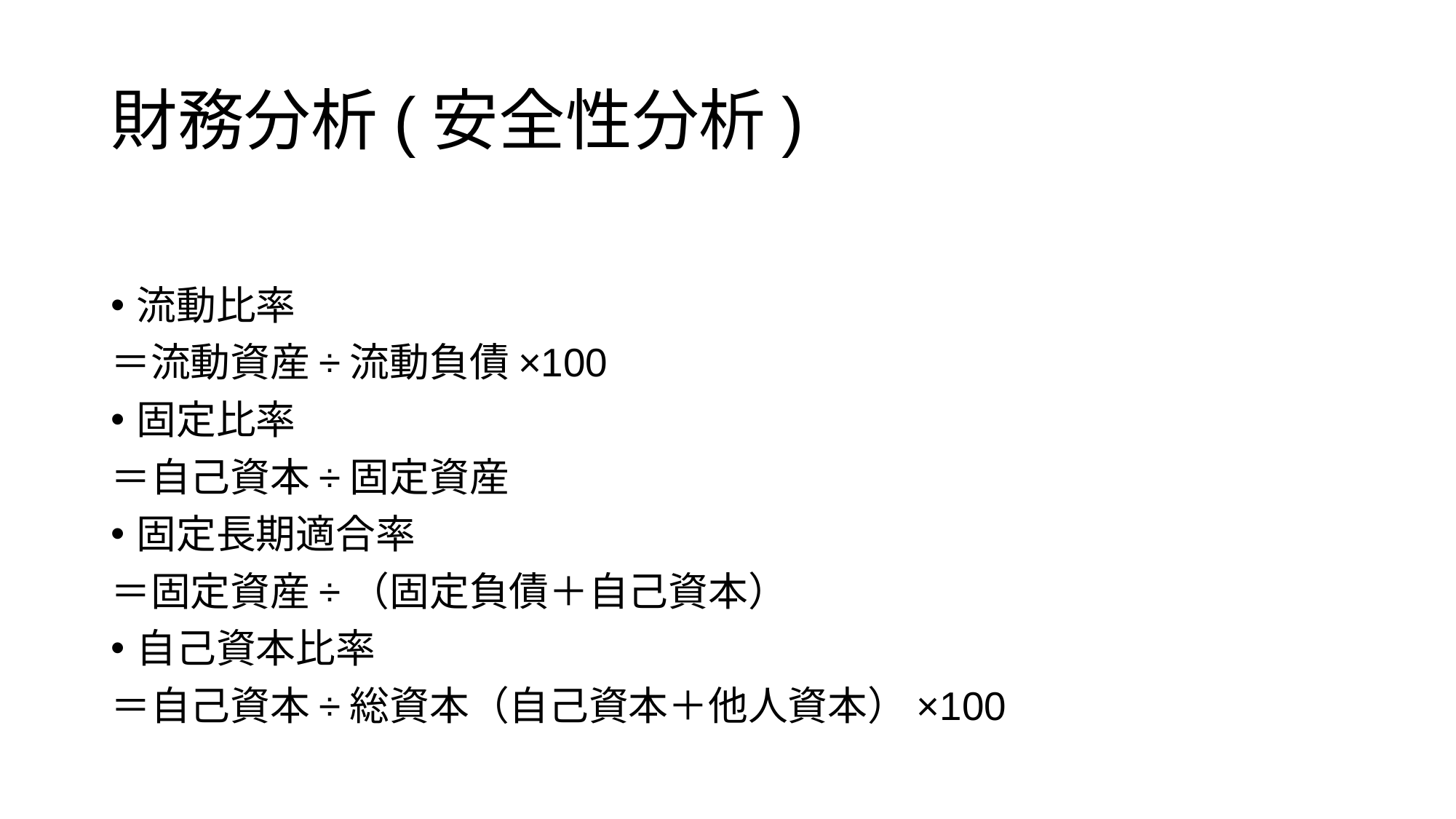

# 財務分析(安全性分析)

流動比率
＝流動資産÷流動負債×100
固定比率
＝自己資本÷固定資産
固定長期適合率
＝固定資産÷（固定負債＋自己資本）
自己資本比率
＝自己資本÷総資本（自己資本＋他人資本）×100